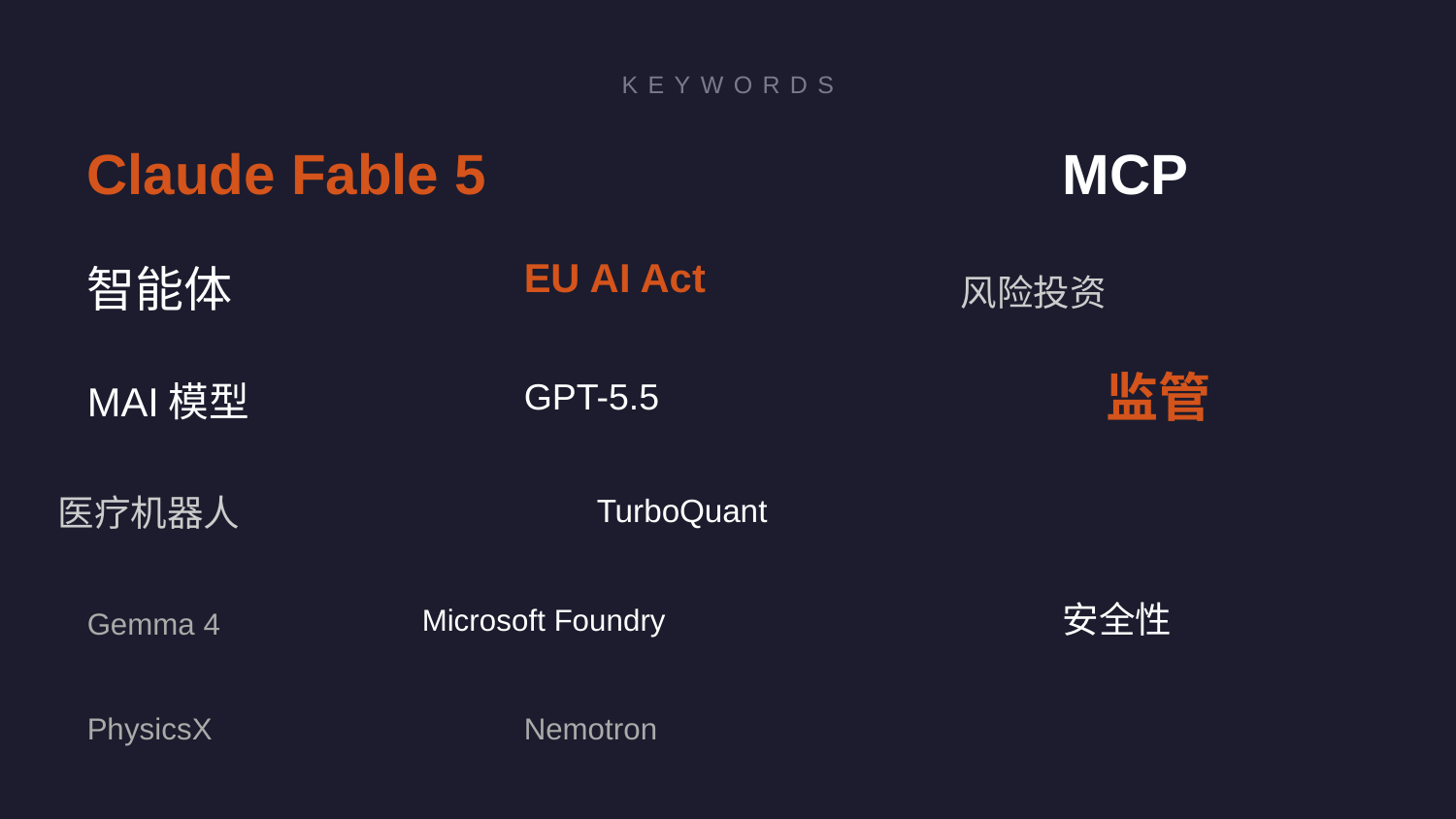

KEYWORDS
Claude Fable 5
MCP
EU AI Act
智能体
风险投资
GPT-5.5
监管
MAI模型
TurboQuant
医疗机器人
Microsoft Foundry
安全性
Gemma 4
PhysicsX
Nemotron